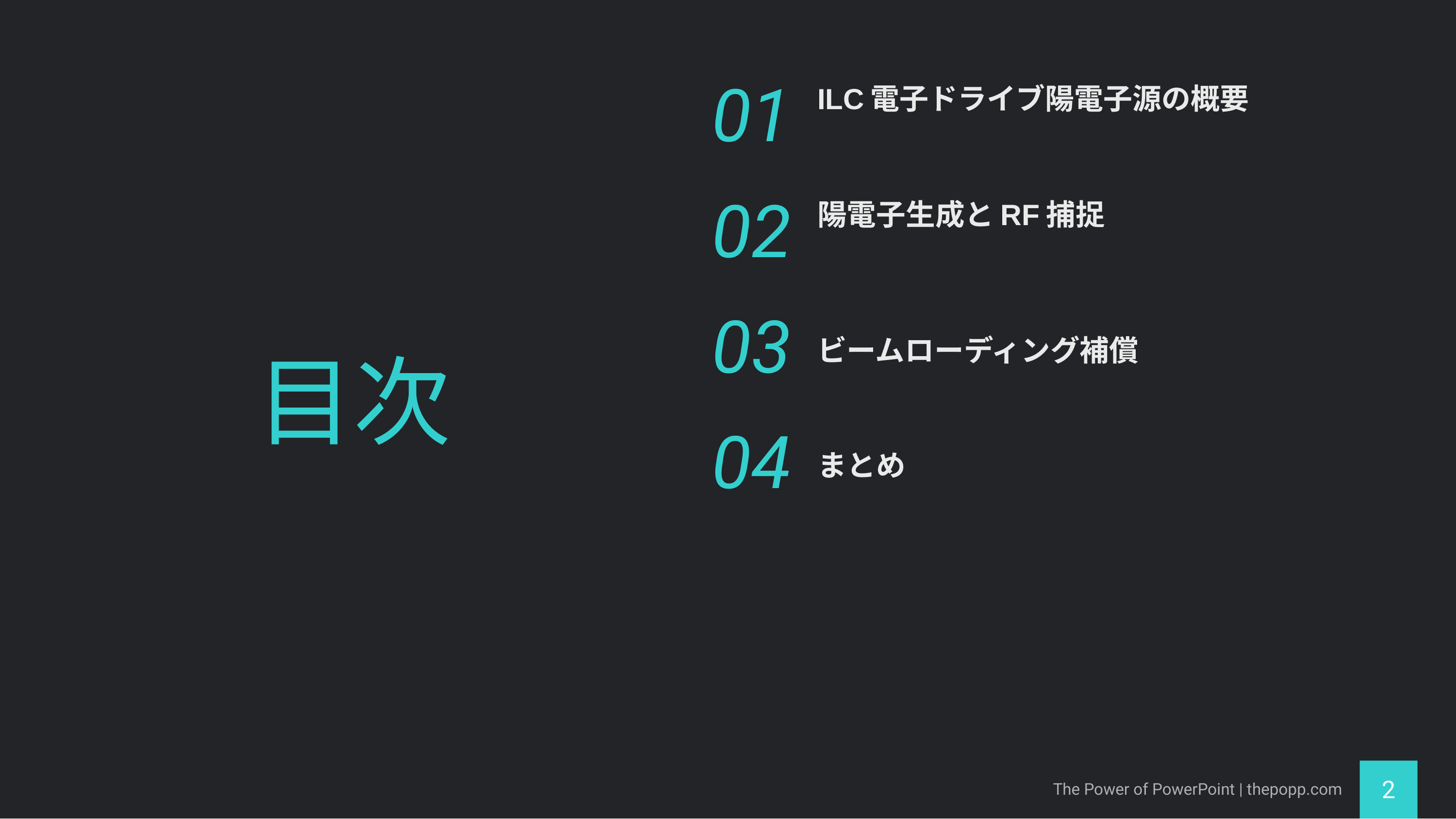

01
ILC電子ドライブ陽電子源の概要

# 目次
02
陽電子生成とRF捕捉

03
ビームローディング補償

04
まとめ

The Power of PowerPoint | thepopp.com
2